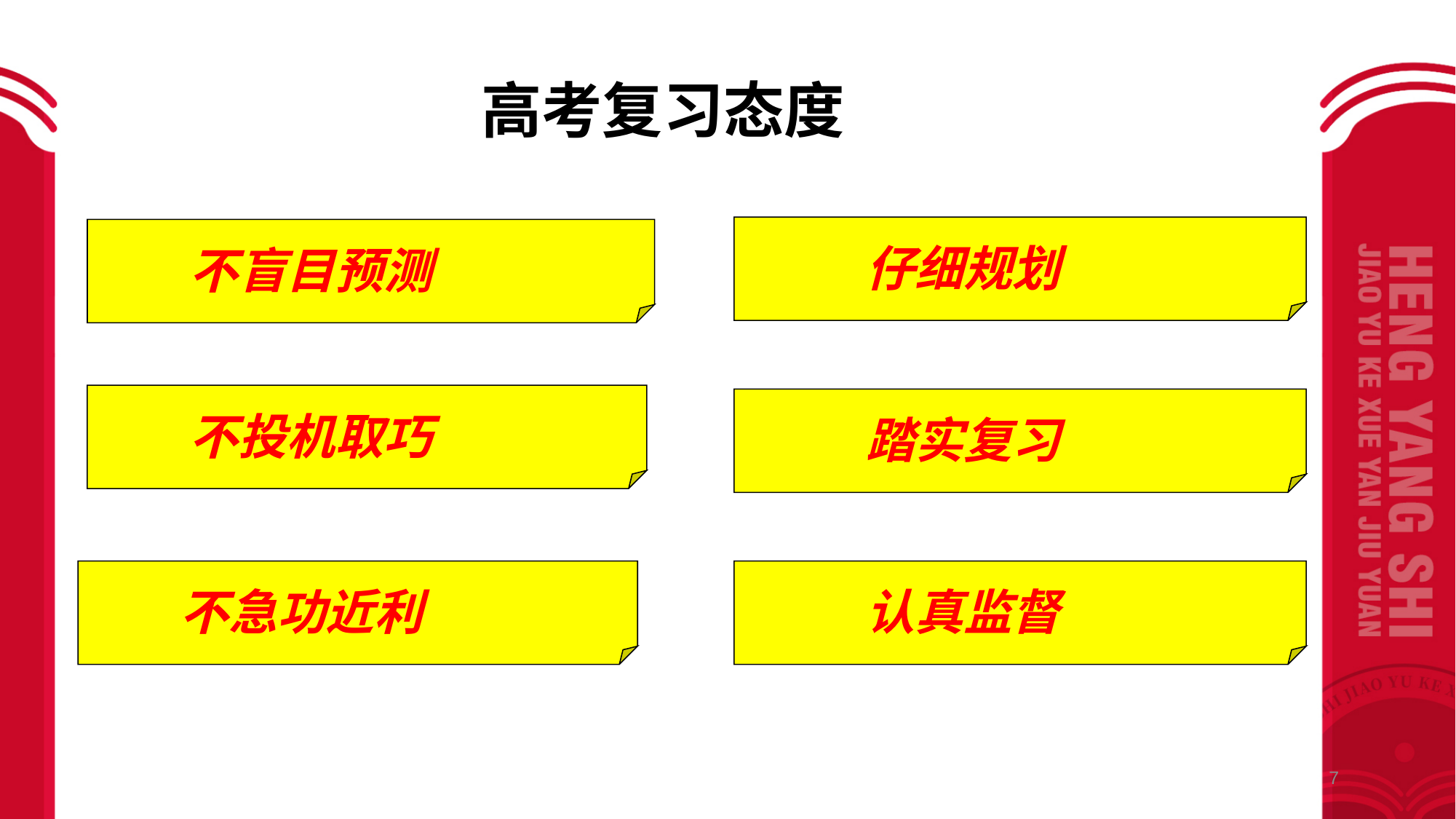

高考复习态度
       仔细规划
     不盲目预测
     不投机取巧
       踏实复习
     不急功近利
       认真监督
7